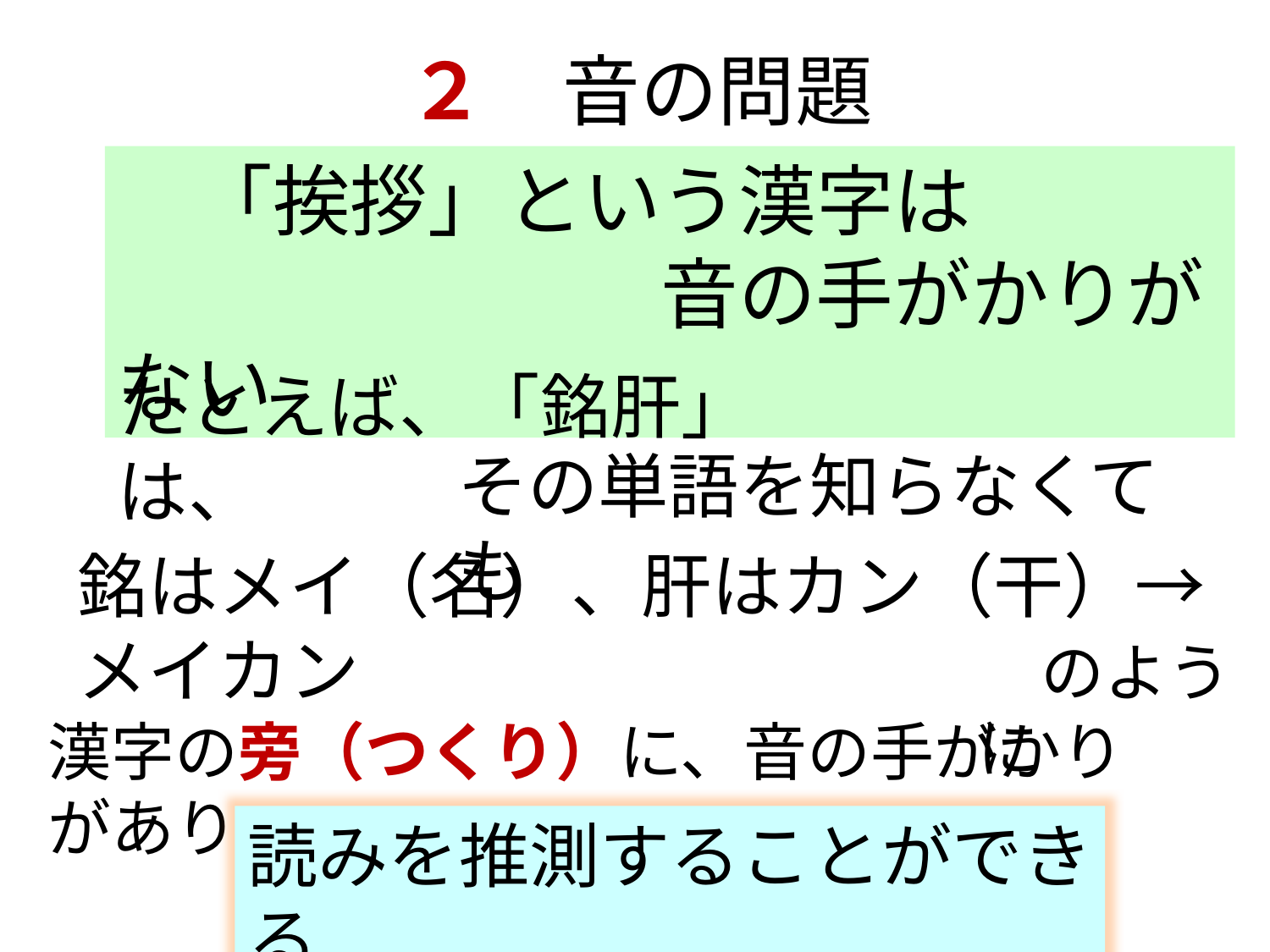

２　音の問題
　「挨拶」という漢字は
　　　　　　　音の手がかりがない
たとえば、「銘肝」は、
その単語を知らなくても
銘はメイ（名）、肝はカン（干）→メイカン
　のように
漢字の旁（つくり）に、音の手がかりがあり
読みを推測することができる